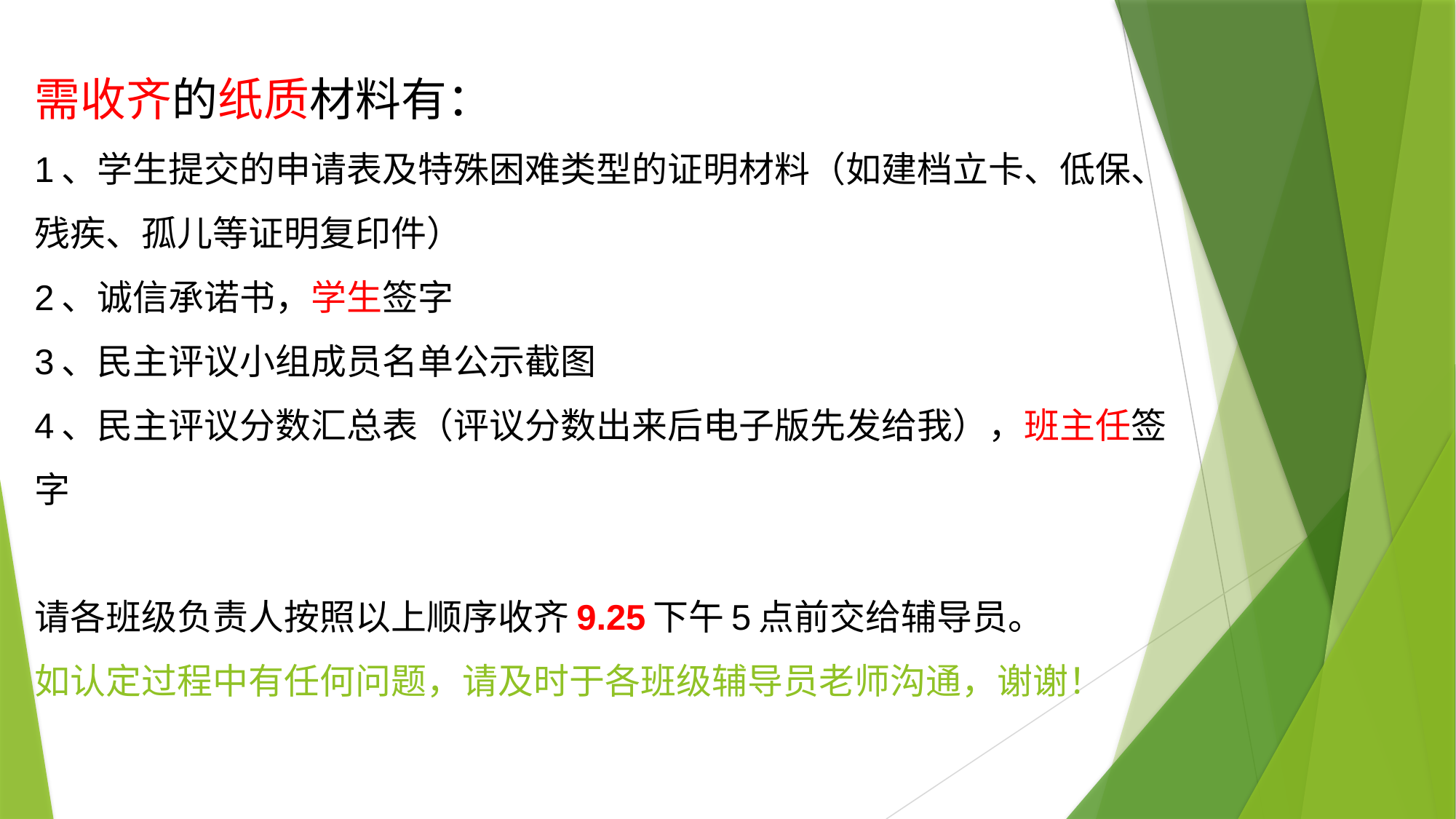

# 需收齐的纸质材料有： 1、学生提交的申请表及特殊困难类型的证明材料（如建档立卡、低保、残疾、孤儿等证明复印件） 2、诚信承诺书，学生签字 3、民主评议小组成员名单公示截图 4、民主评议分数汇总表（评议分数出来后电子版先发给我），班主任签字 请各班级负责人按照以上顺序收齐9.25下午5点前交给辅导员。 如认定过程中有任何问题，请及时于各班级辅导员老师沟通，谢谢！